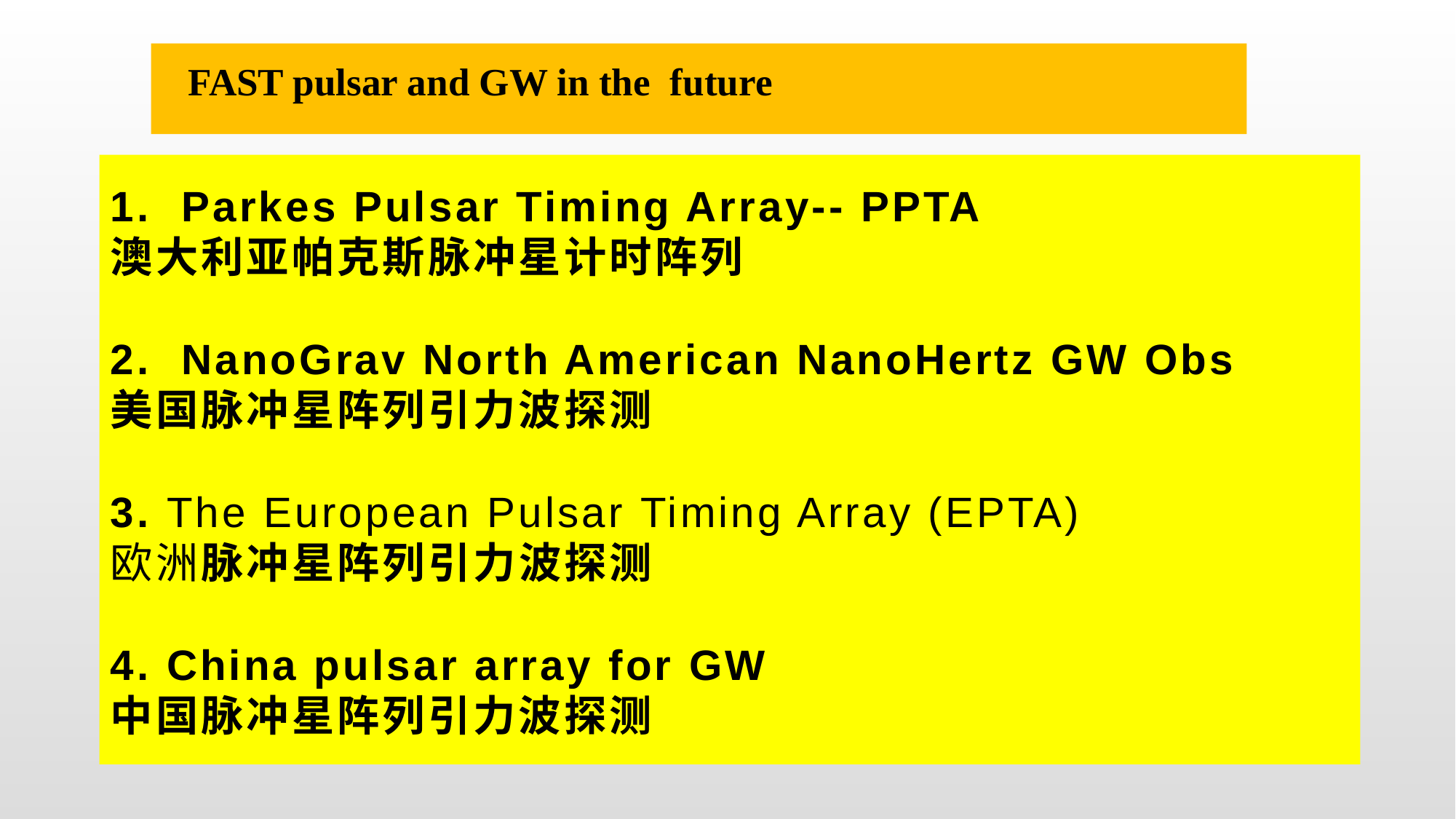

FAST pulsar and GW in the  future
# 1.  Parkes Pulsar Timing Array-- PPTA 澳大利亚帕克斯脉冲星计时阵列 2.  NanoGrav North American NanoHertz GW Obs 美国脉冲星阵列引力波探测 3. The European Pulsar Timing Array (EPTA) 欧洲脉冲星阵列引力波探测 4. China pulsar array for GW 中国脉冲星阵列引力波探测